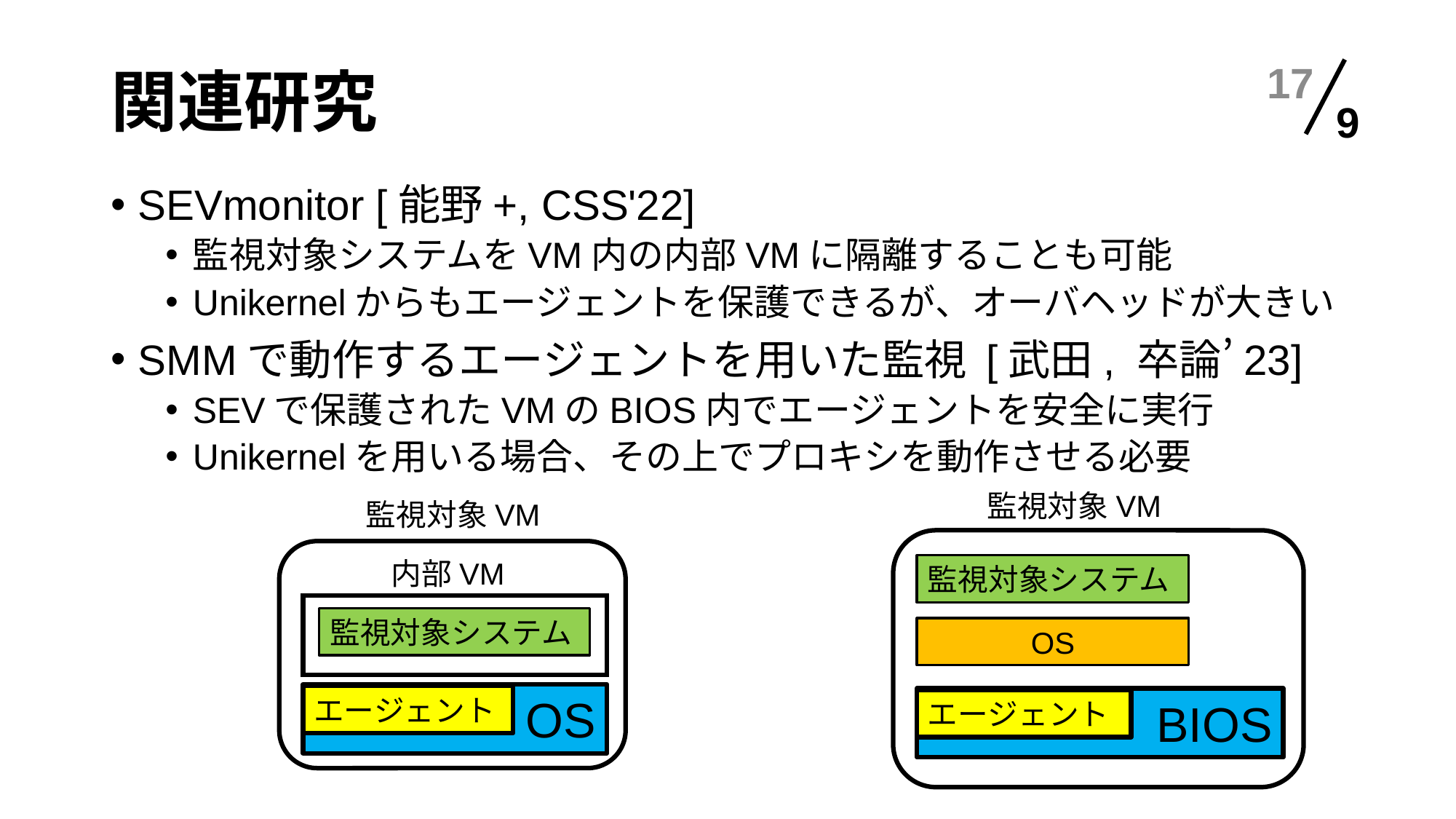

# 関連研究
17
SEVmonitor [能野+, CSS'22]
監視対象システムをVM内の内部VMに隔離することも可能
Unikernelからもエージェントを保護できるが、オーバヘッドが大きい
SMMで動作するエージェントを用いた監視 [武田, 卒論’23]
SEVで保護されたVMのBIOS内でエージェントを安全に実行
Unikernelを用いる場合、その上でプロキシを動作させる必要
監視対象VM

監視対象システム
OS
BIOS
エージェント
監視対象VM

内部VM

監視対象システム
OS
エージェント